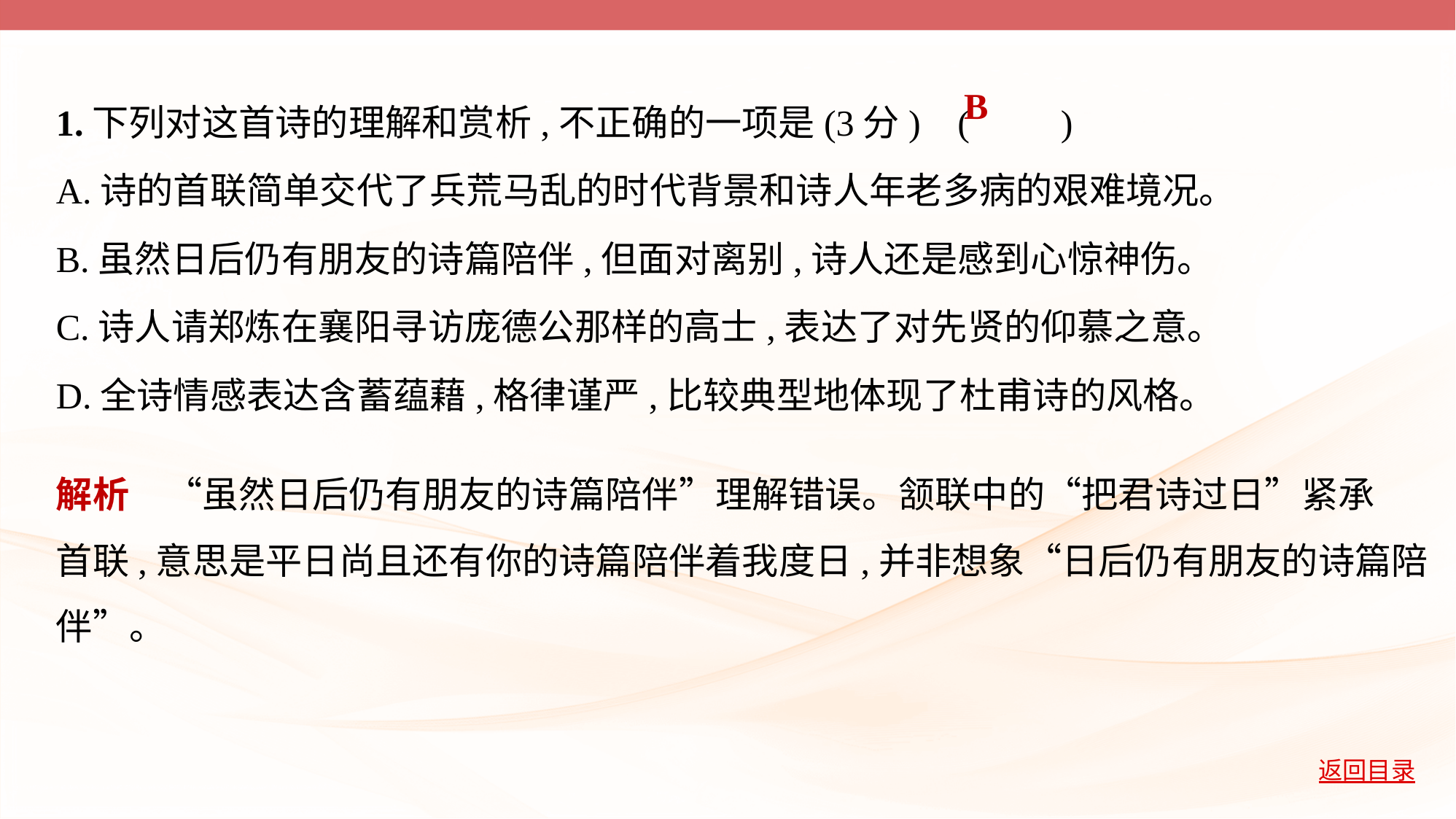

1.下列对这首诗的理解和赏析,不正确的一项是(3分) (          )
A.诗的首联简单交代了兵荒马乱的时代背景和诗人年老多病的艰难境况。
B.虽然日后仍有朋友的诗篇陪伴,但面对离别,诗人还是感到心惊神伤。
C.诗人请郑炼在襄阳寻访庞德公那样的高士,表达了对先贤的仰慕之意。
D.全诗情感表达含蓄蕴藉,格律谨严,比较典型地体现了杜甫诗的风格。
B
解析　“虽然日后仍有朋友的诗篇陪伴”理解错误。颔联中的“把君诗过日”紧承
首联,意思是平日尚且还有你的诗篇陪伴着我度日,并非想象“日后仍有朋友的诗篇陪
伴”。